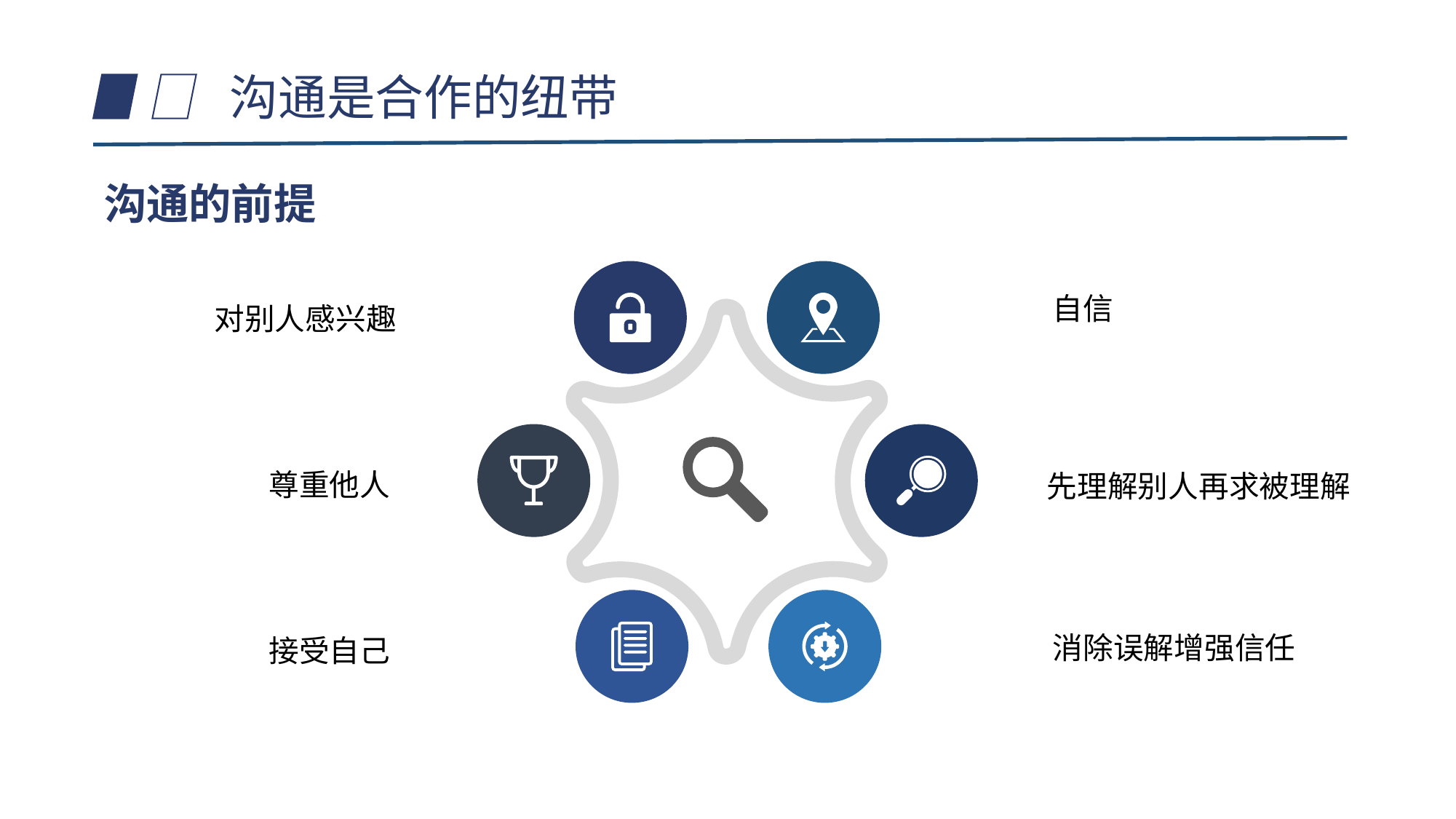

沟通是合作的纽带

沟通的前提

自信
对别人感兴趣
尊重他人
先理解别人再求被理解
消除误解增强信任
接受自己